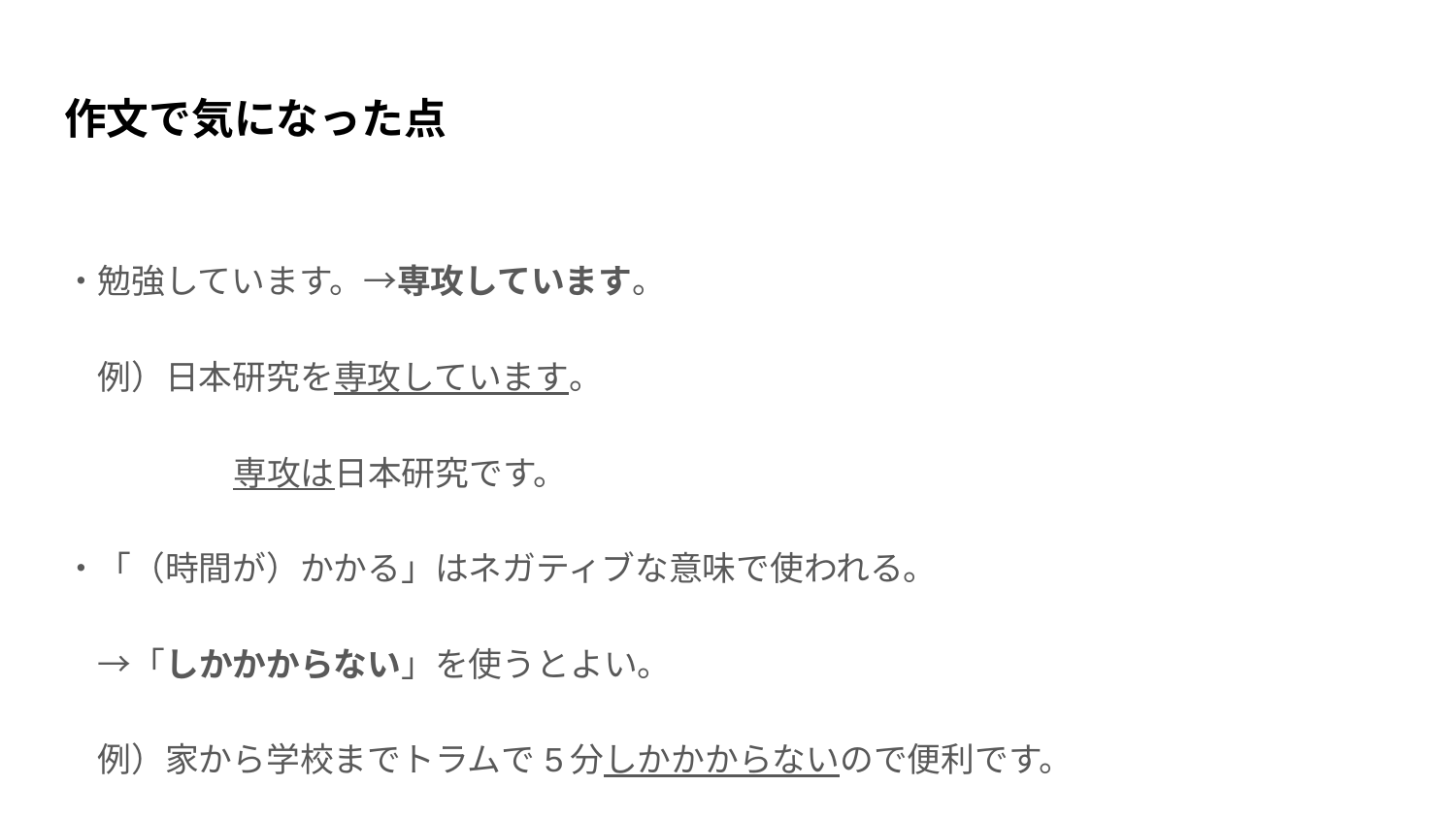

# 作文で気になった点
・勉強しています。→専攻しています。
　例）日本研究を専攻しています。
	　専攻は日本研究です。
・「（時間が）かかる」はネガティブな意味で使われる。
　→「しかかからない」を使うとよい。
　例）家から学校までトラムで5分しかかからないので便利です。